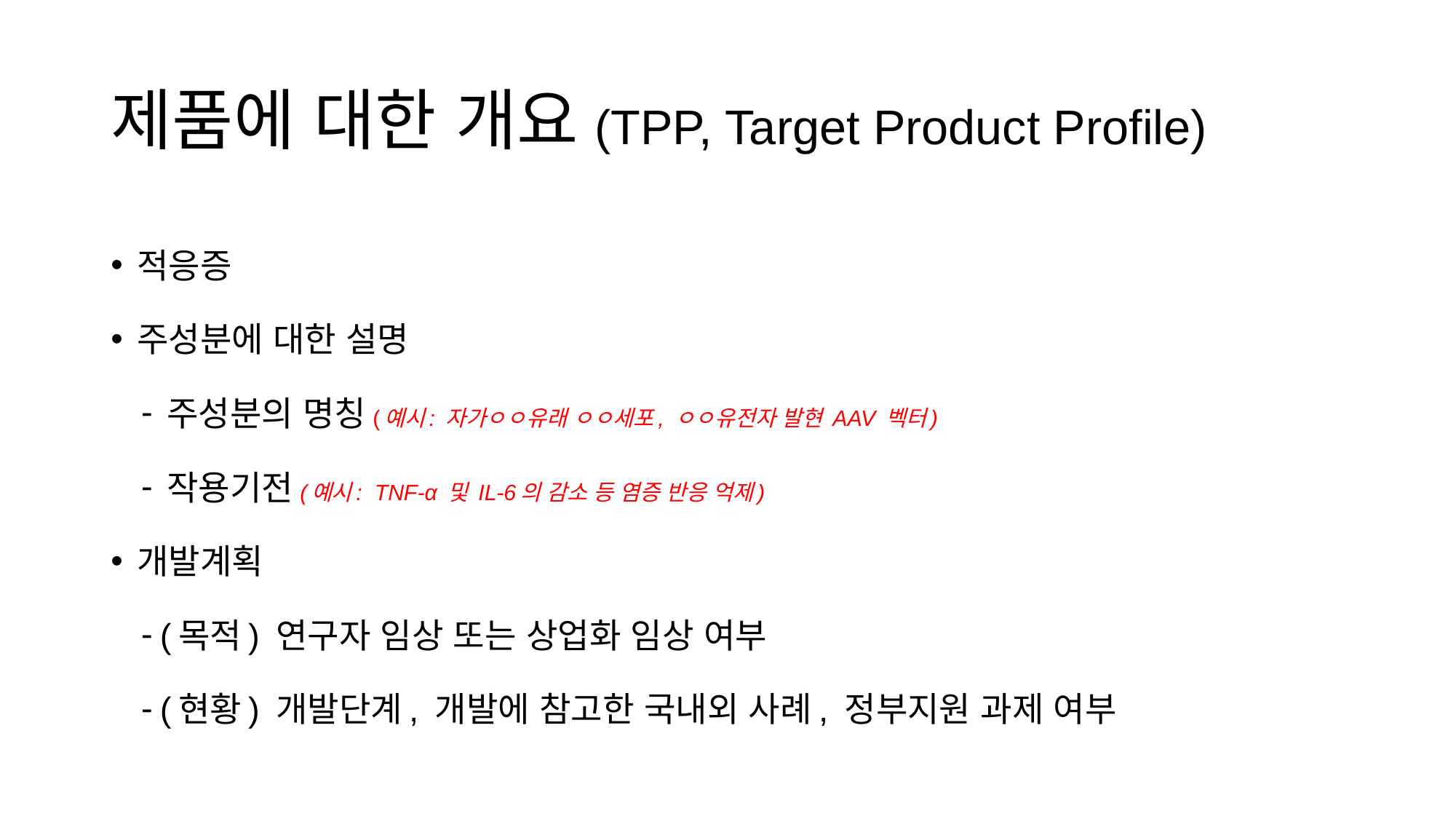

# 제품에 대한 개요(TPP, Target Product Profile)
적응증
주성분에 대한 설명
 주성분의 명칭(예시: 자가ㅇㅇ유래 ㅇㅇ세포, ㅇㅇ유전자 발현 AAV 벡터)
 작용기전(예시:  TNF-α 및 IL-6의 감소 등 염증 반응 억제)
개발계획
 (목적) 연구자 임상 또는 상업화 임상 여부
 (현황) 개발단계, 개발에 참고한 국내외 사례, 정부지원 과제 여부